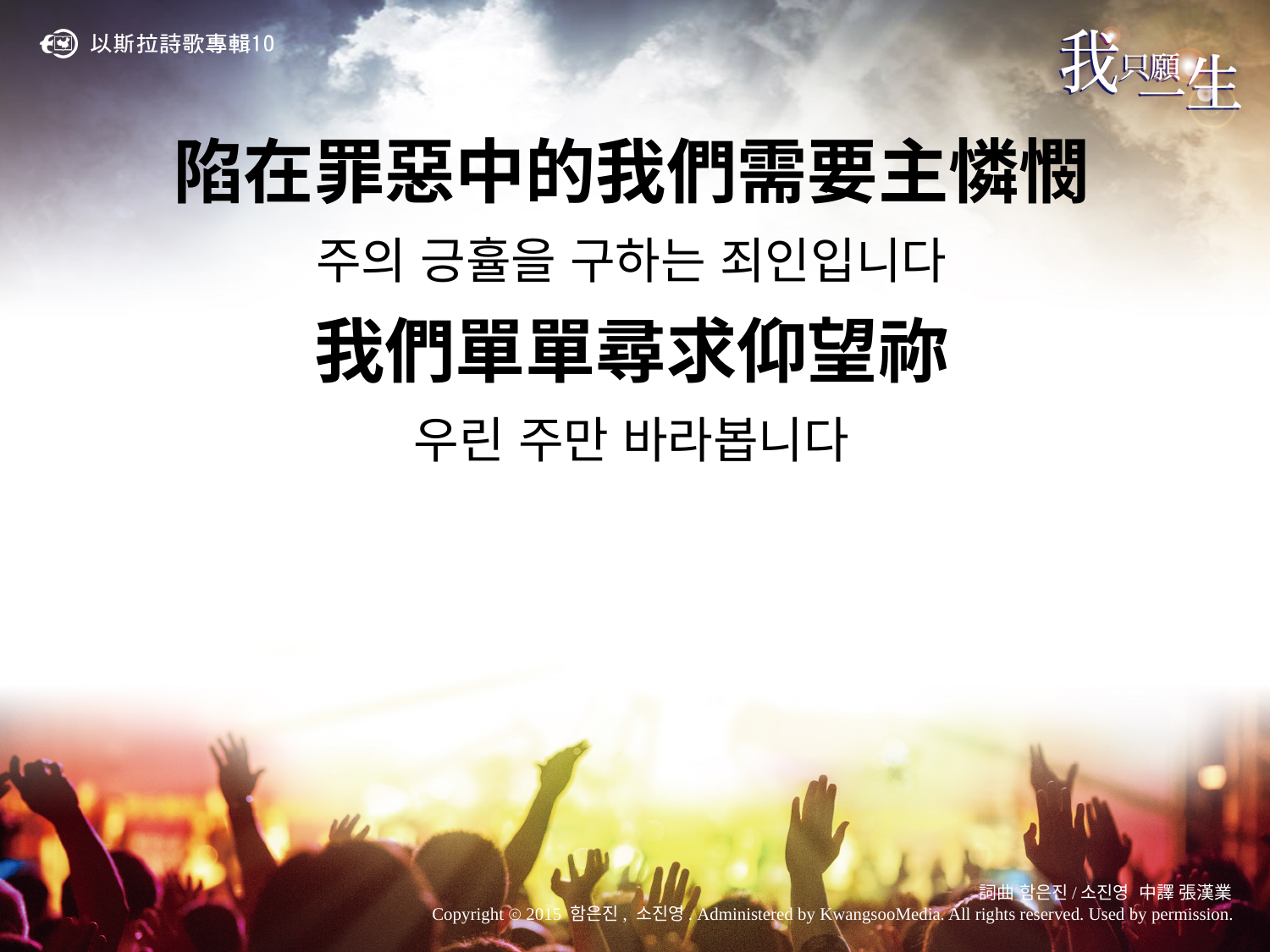

陷在罪惡中的我們需要主憐憫
주의 긍휼을 구하는 죄인입니다
我們單單尋求仰望祢
우린 주만 바라봅니다
詞曲 함은진/소진영  中譯 張漢業
Copyright ⓒ 2015 함은진, 소진영. Administered by KwangsooMedia. All rights reserved. Used by permission.